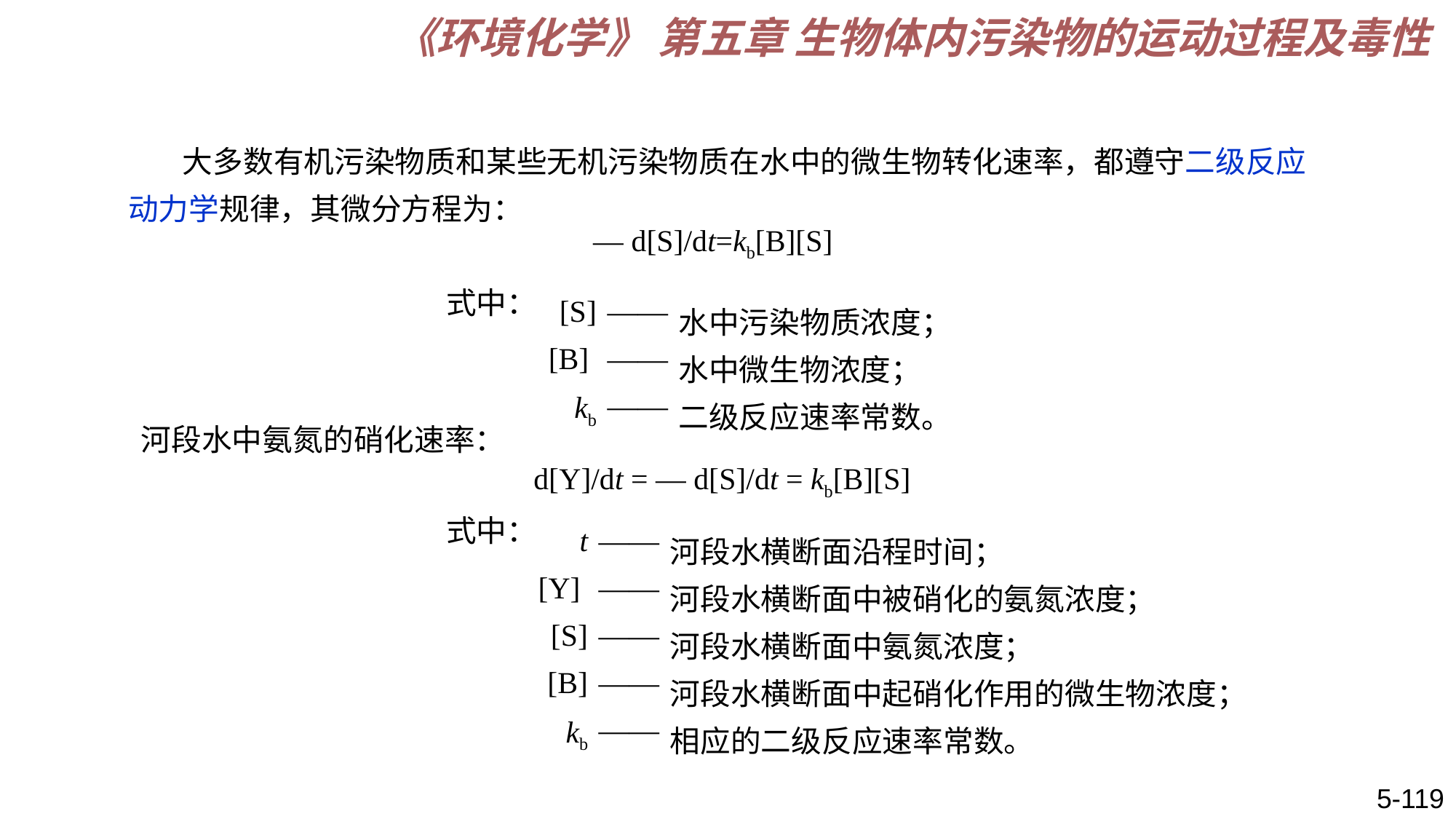

《环境化学》 第五章 生物体内污染物的运动过程及毒性
       大多数有机污染物质和某些无机污染物质在水中的微生物转化速率，都遵守二级反应动力学规律，其微分方程为：
        — d[S]/dt=kb[B][S]
式中：
| [S] | —— | 水中污染物质浓度； |
| --- | --- | --- |
| [B] | —— | 水中微生物浓度； |
| kb | —— | 二级反应速率常数。 |
河段水中氨氮的硝化速率：
            d[Y]/dt = — d[S]/dt = kb[B][S]
式中：
| t | —— | 河段水横断面沿程时间； |
| --- | --- | --- |
| [Y] | —— | 河段水横断面中被硝化的氨氮浓度； |
| [S] | —— | 河段水横断面中氨氮浓度； |
| [B] | —— | 河段水横断面中起硝化作用的微生物浓度； |
| kb | —— | 相应的二级反应速率常数。 |
5-119